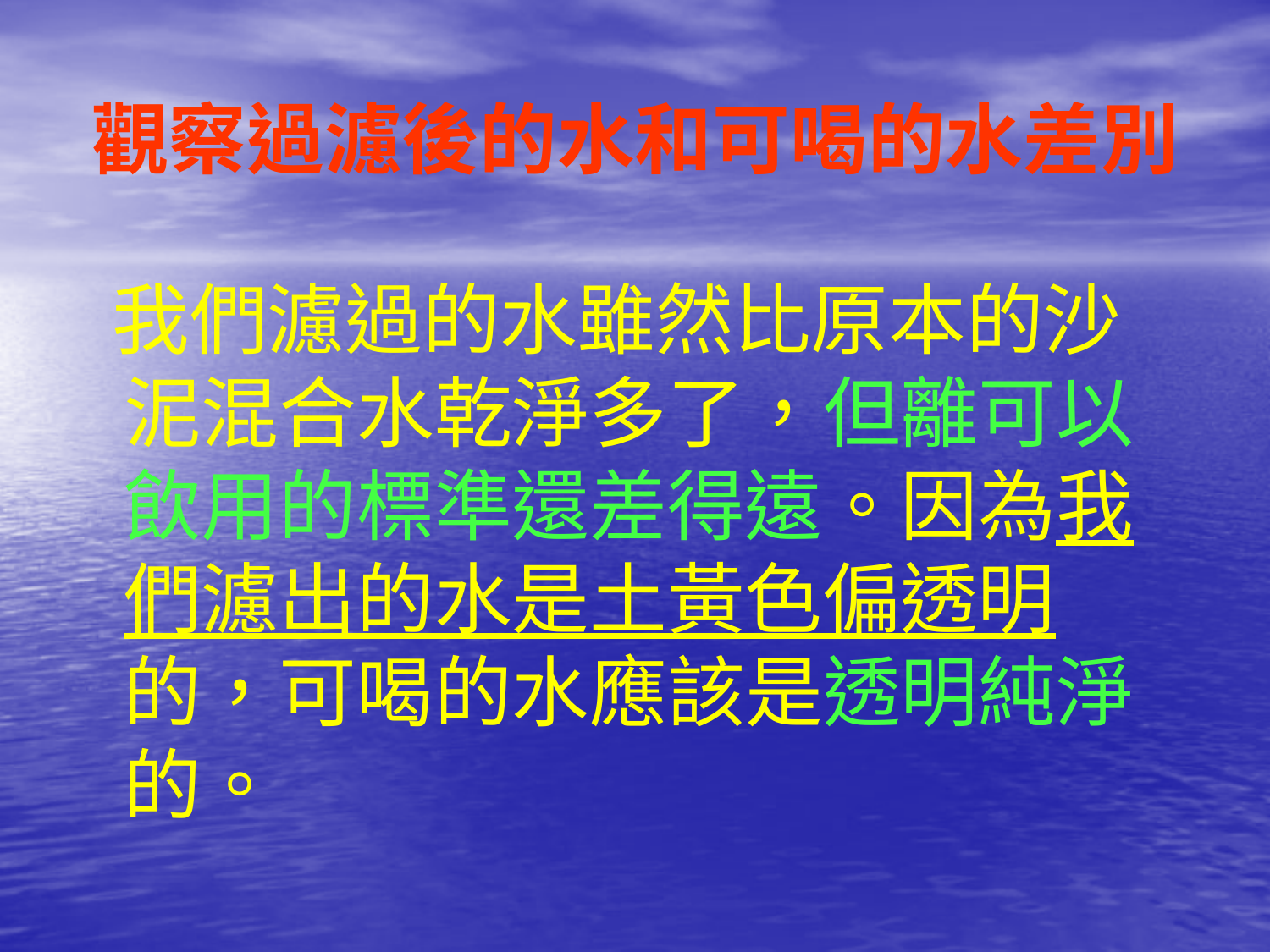

# 觀察過濾後的水和可喝的水差別
 我們濾過的水雖然比原本的沙泥混合水乾淨多了，但離可以飲用的標準還差得遠。因為我們濾出的水是土黃色偏透明的，可喝的水應該是透明純淨的。